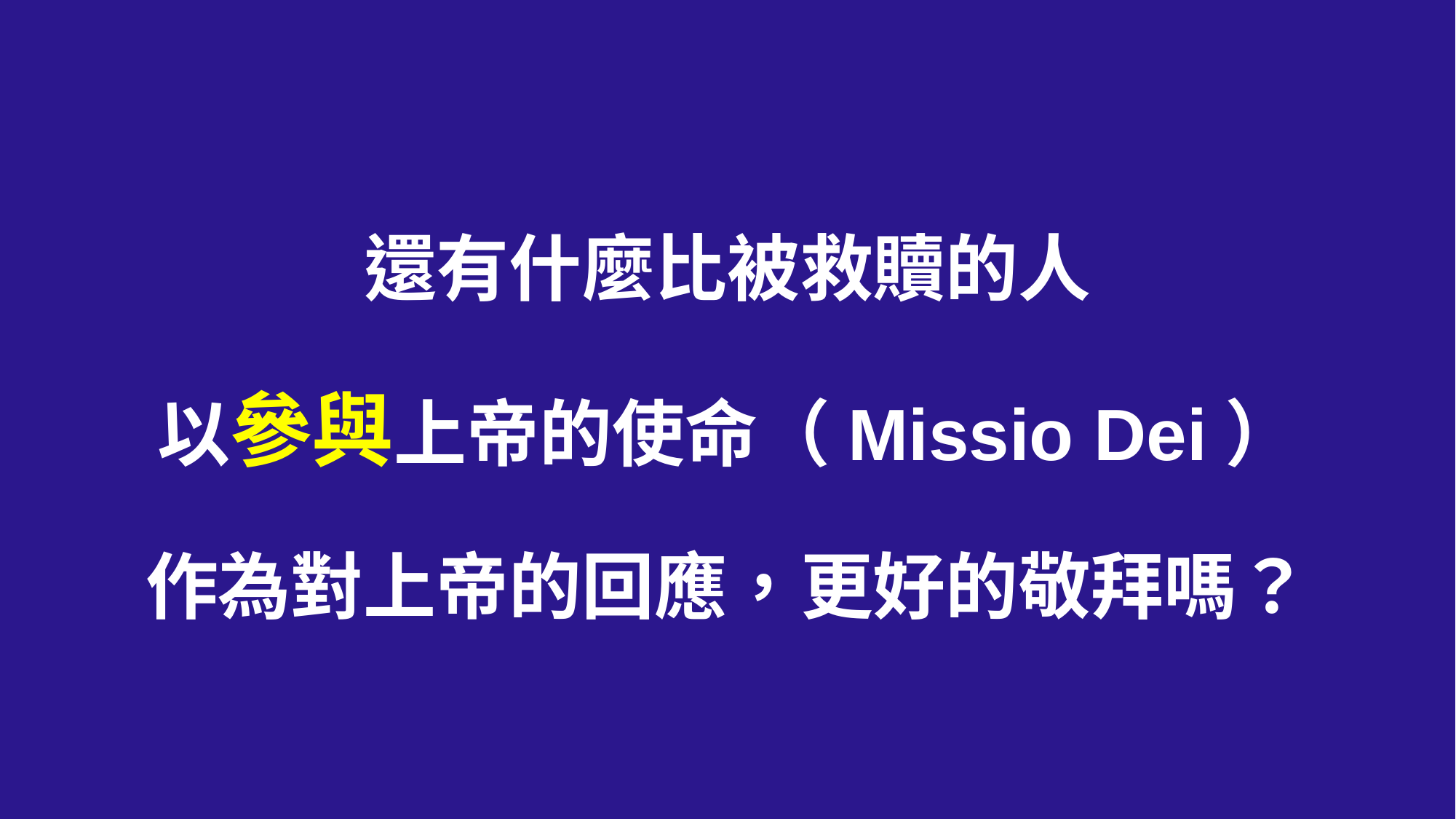

還有什麼比被救贖的人
以參與上帝的使命（Missio Dei）
作為對上帝的回應，更好的敬拜嗎？